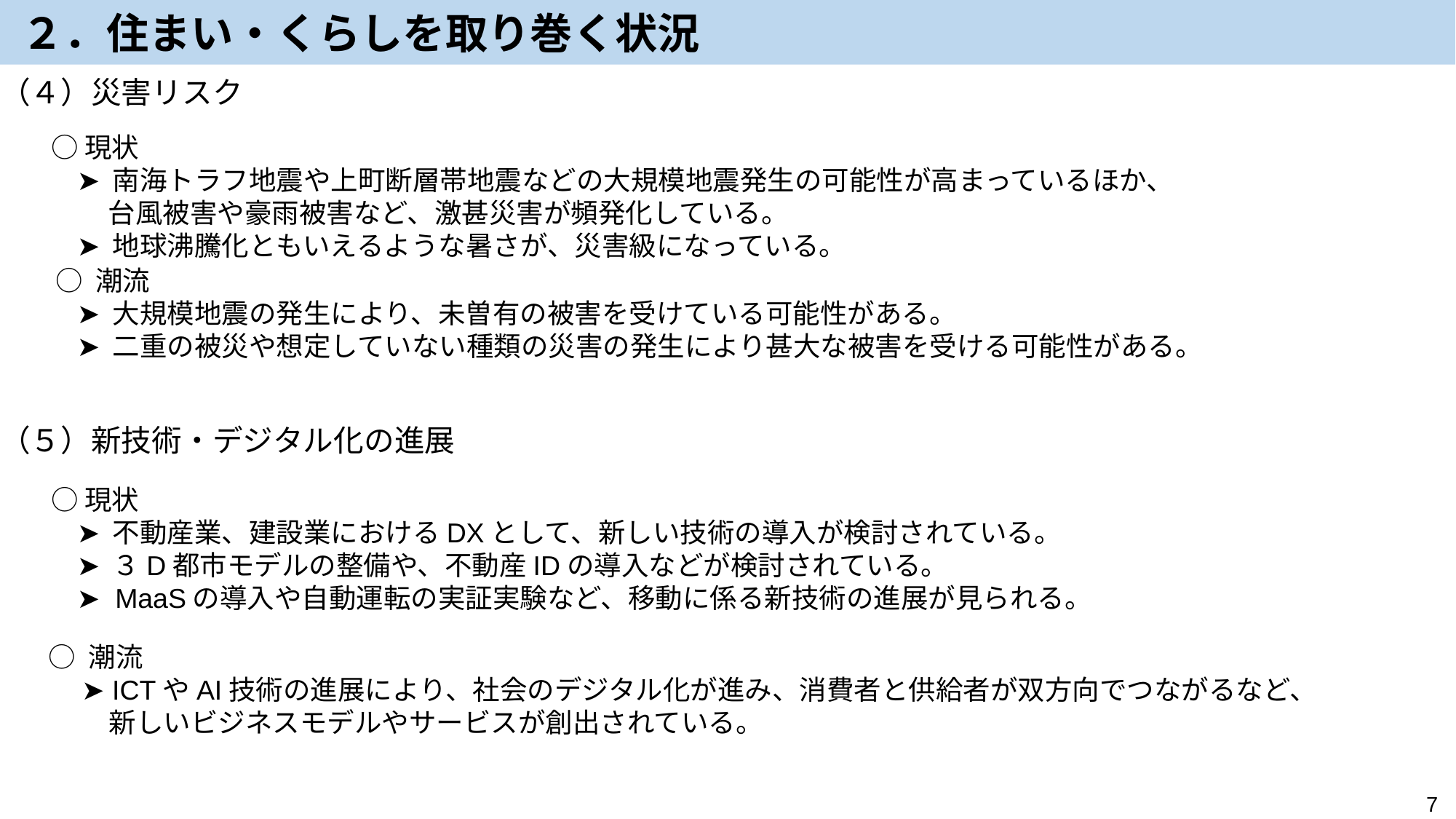

２．住まい・くらしを取り巻く状況
（４）災害リスク
　○ 現状
➤ 南海トラフ地震や上町断層帯地震などの大規模地震発生の可能性が高まっているほか、
    台風被害や豪雨被害など、激甚災害が頻発化している。
➤ 地球沸騰化ともいえるような暑さが、災害級になっている。
○ 潮流
➤ 大規模地震の発生により、未曽有の被害を受けている可能性がある。
➤ 二重の被災や想定していない種類の災害の発生により甚大な被害を受ける可能性がある。
（５）新技術・デジタル化の進展
　○ 現状
➤ 不動産業、建設業におけるDXとして、新しい技術の導入が検討されている。
➤ ３D都市モデルの整備や、不動産IDの導入などが検討されている。
➤  MaaSの導入や自動運転の実証実験など、移動に係る新技術の進展が見られる。
○ 潮流
➤ ICTやAI技術の進展により、社会のデジタル化が進み、消費者と供給者が双方向でつながるなど、
　新しいビジネスモデルやサービスが創出されている。
7